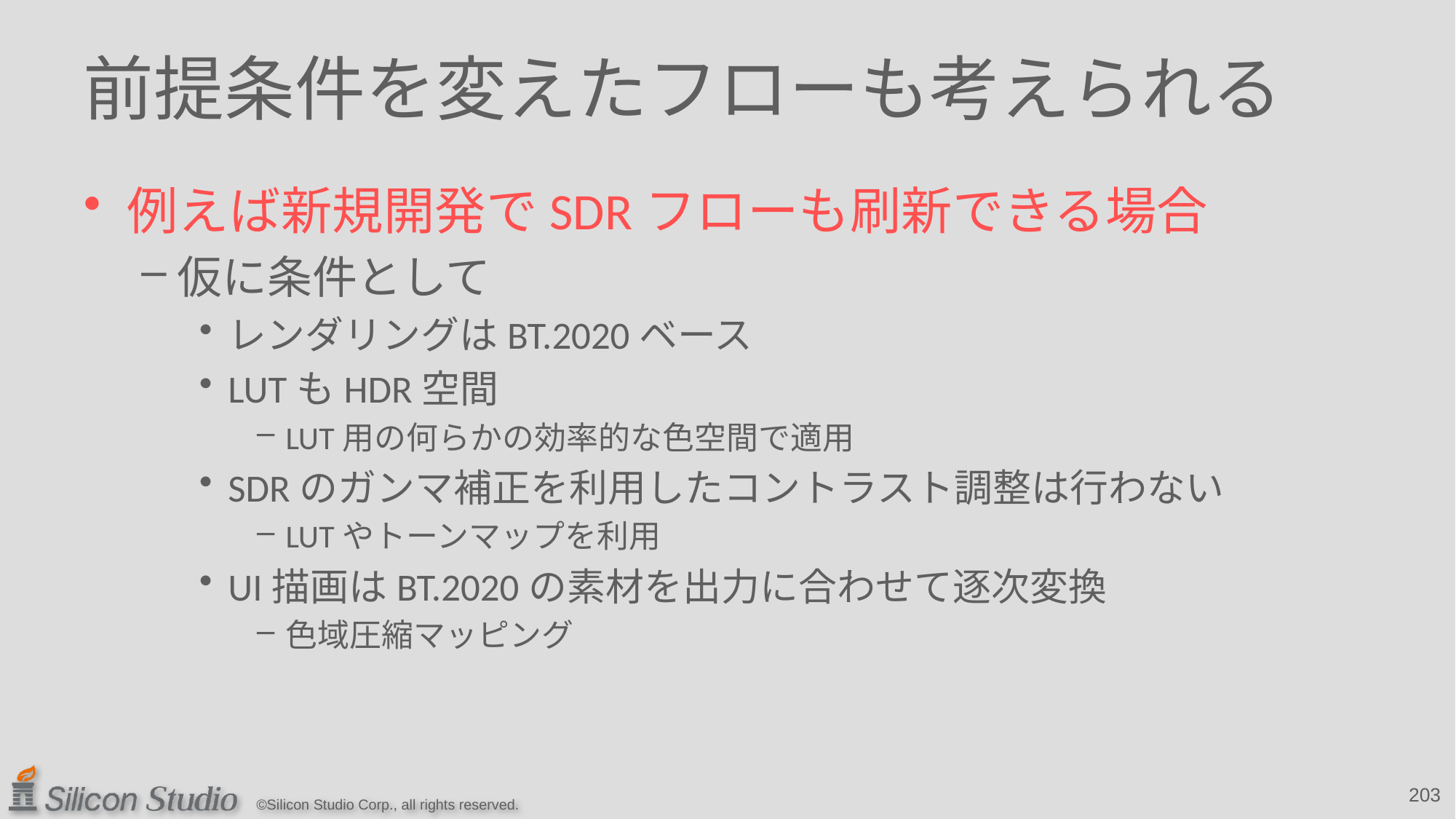

# 前提条件を変えたフローも考えられる
例えば新規開発でSDRフローも刷新できる場合
仮に条件として
レンダリングはBT.2020ベース
LUTもHDR空間
LUT用の何らかの効率的な色空間で適用
SDRのガンマ補正を利用したコントラスト調整は行わない
LUTやトーンマップを利用
UI描画はBT.2020の素材を出力に合わせて逐次変換
色域圧縮マッピング
203